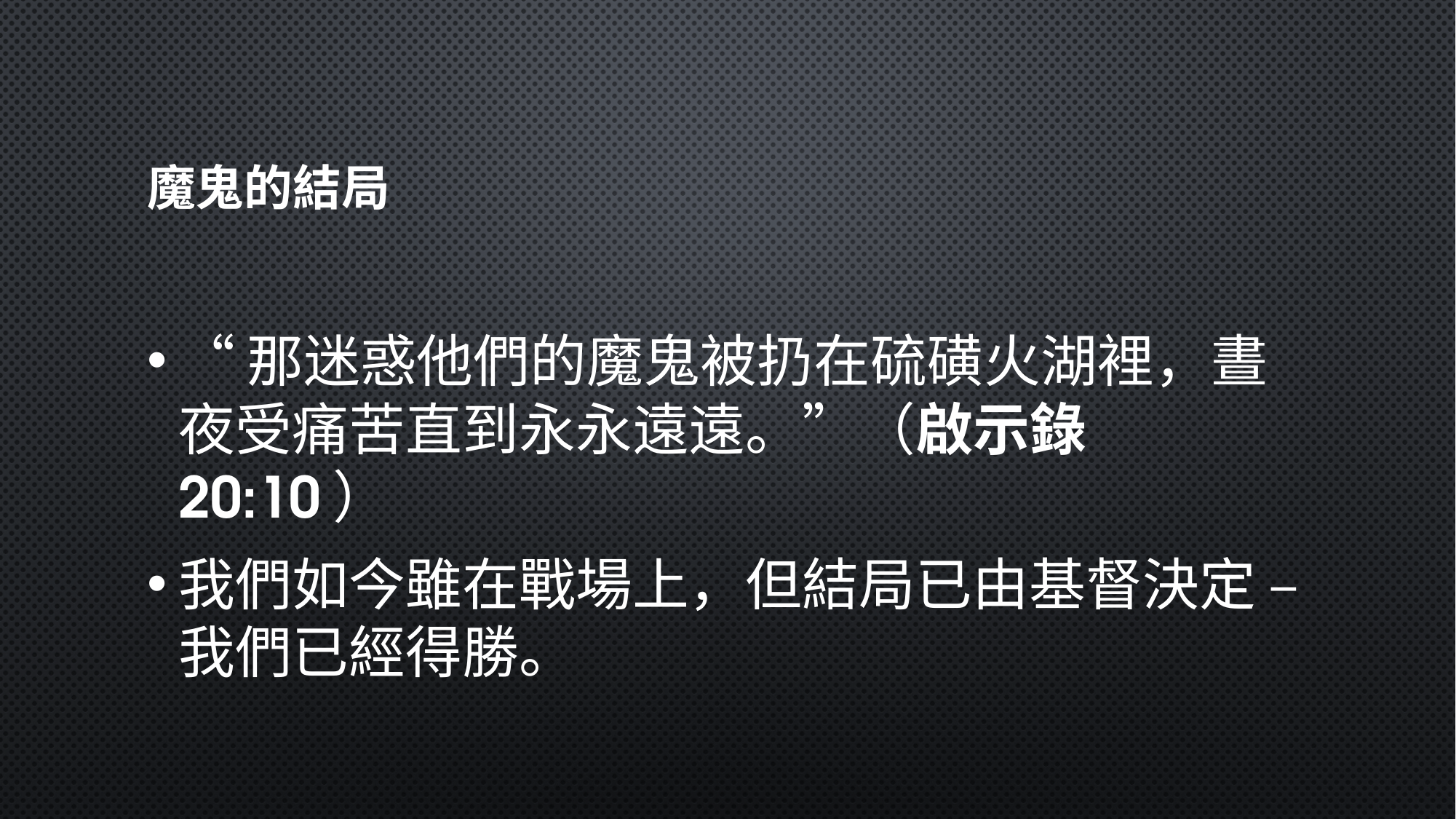

# 魔鬼的結局
“那迷惑他們的魔鬼被扔在硫磺火湖裡，晝夜受痛苦直到永永遠遠。”（啟示錄20:10）
我們如今雖在戰場上，但結局已由基督決定 – 我們已經得勝。